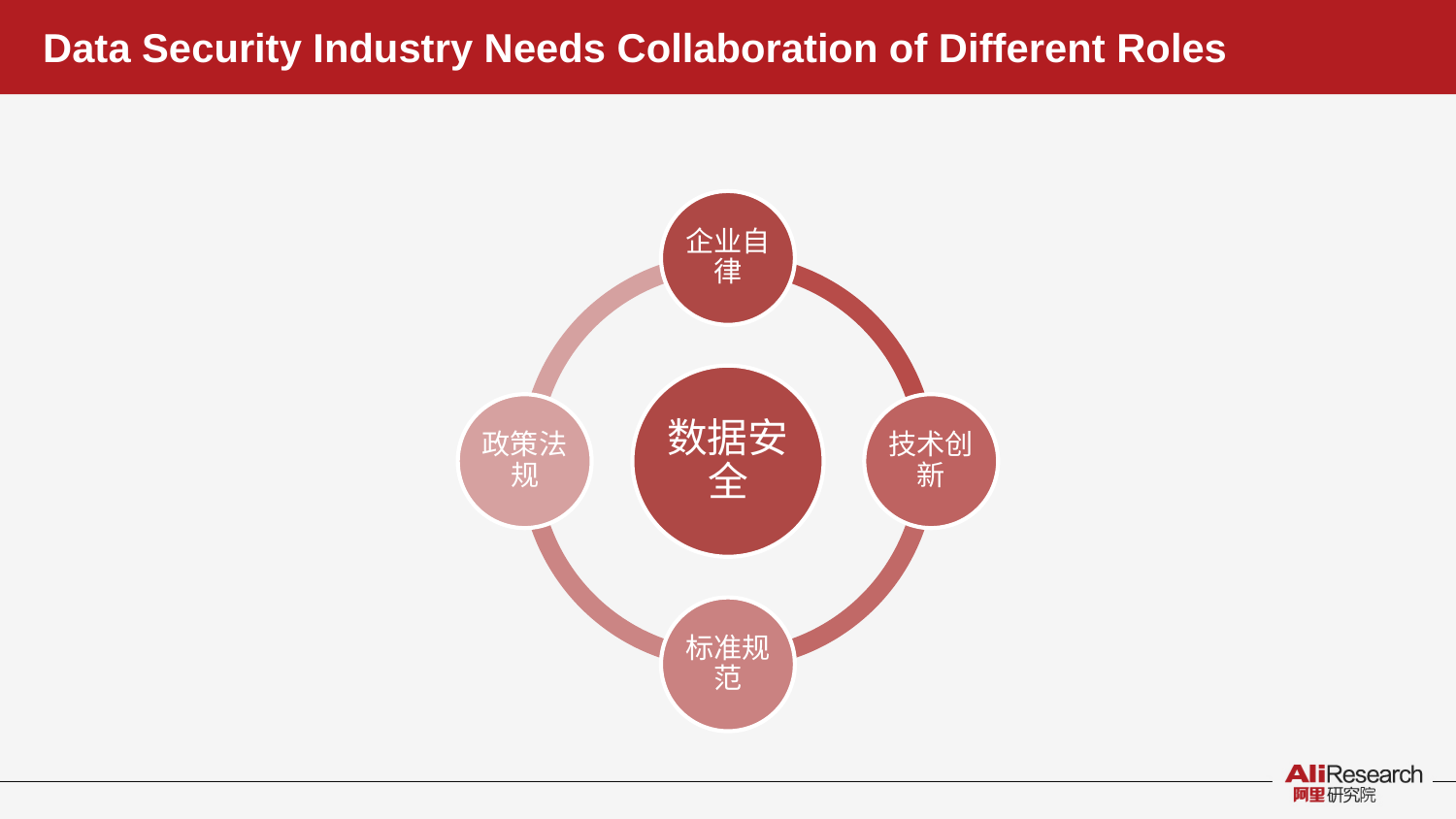

# Data Security Industry Needs Collaboration of Different Roles
数据安全
企业自律
技术创新
标准规范
政策法规